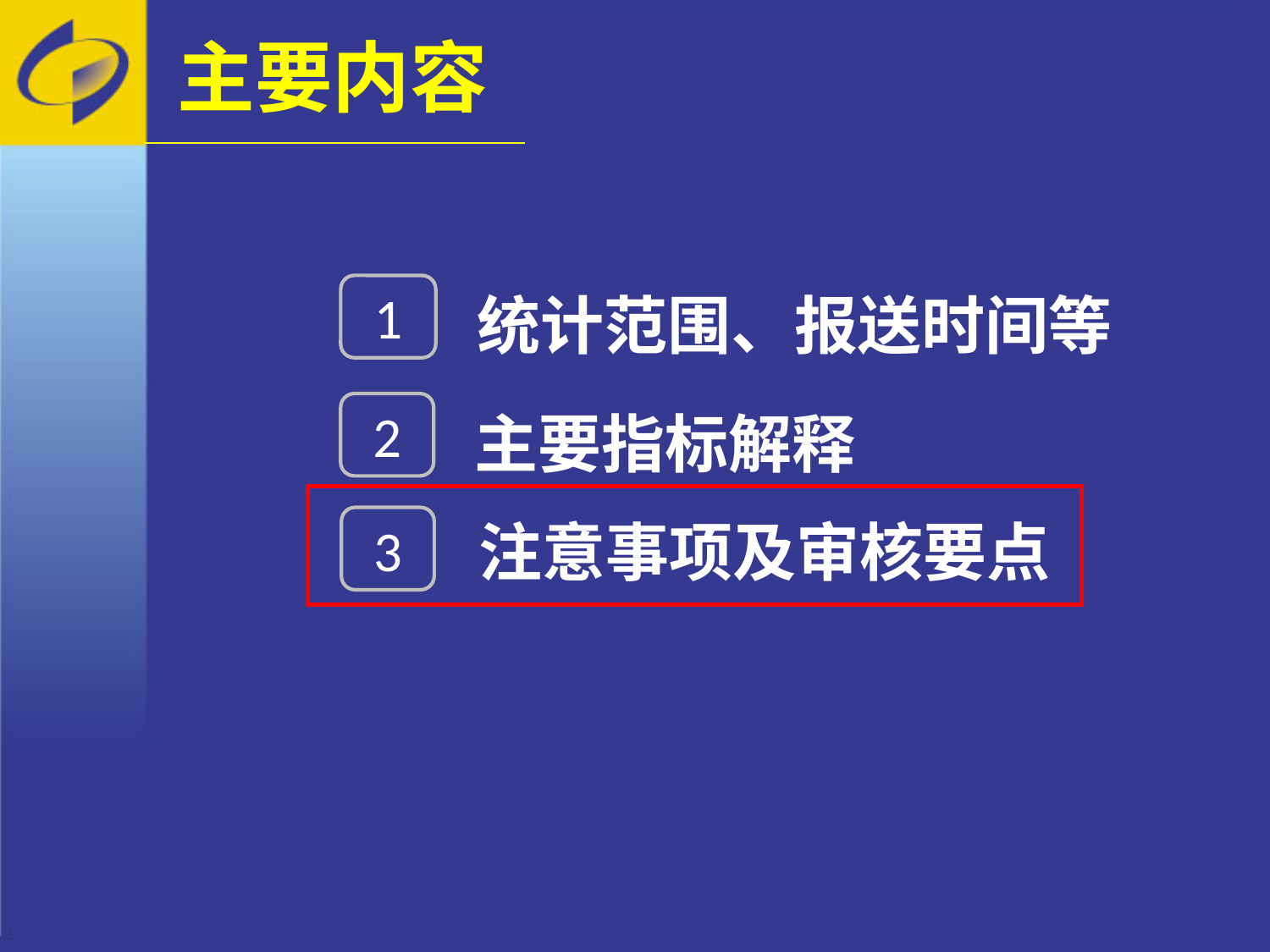

主要内容
1
统计范围、报送时间等
2
主要指标解释

注意事项及审核要点
3